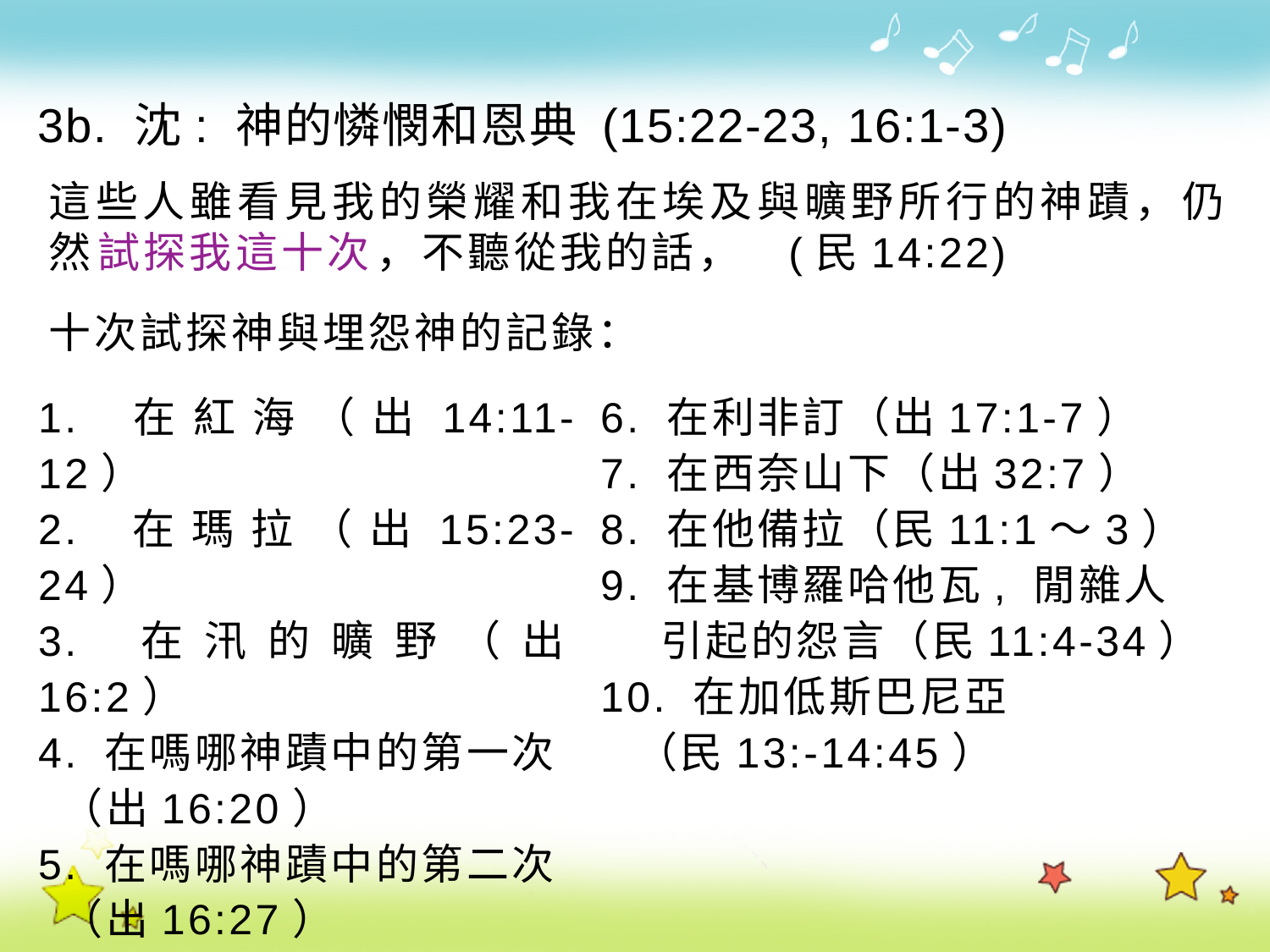

3b. 沈: 神的憐憫和恩典 (15:22-23, 16:1-3)
這 些 人 雖 看 見 我 的 榮 耀 和 我 在 埃 及 與 曠 野 所 行 的 神 蹟 ， 仍 然 試 探 我 這 十 次 ， 不 聽 從 我 的 話 ，    (民14:22)
十次試探神與埋怨神的記錄：
1. 在紅海（出14:11-12）
2. 在瑪拉（出15:23-24）
3. 在汛的曠野（出16:2）
4. 在嗎哪神蹟中的第一次
 （出16:20）
5. 在嗎哪神蹟中的第二次
 （出16:27）
6. 在利非訂（出17:1-7）
7. 在西奈山下（出32:7）
8. 在他備拉（民11:1～3）
9. 在基博羅哈他瓦, 閒雜人
    引起的怨言（民11:4-34）
10. 在加低斯巴尼亞
  （民13:-14:45）
29